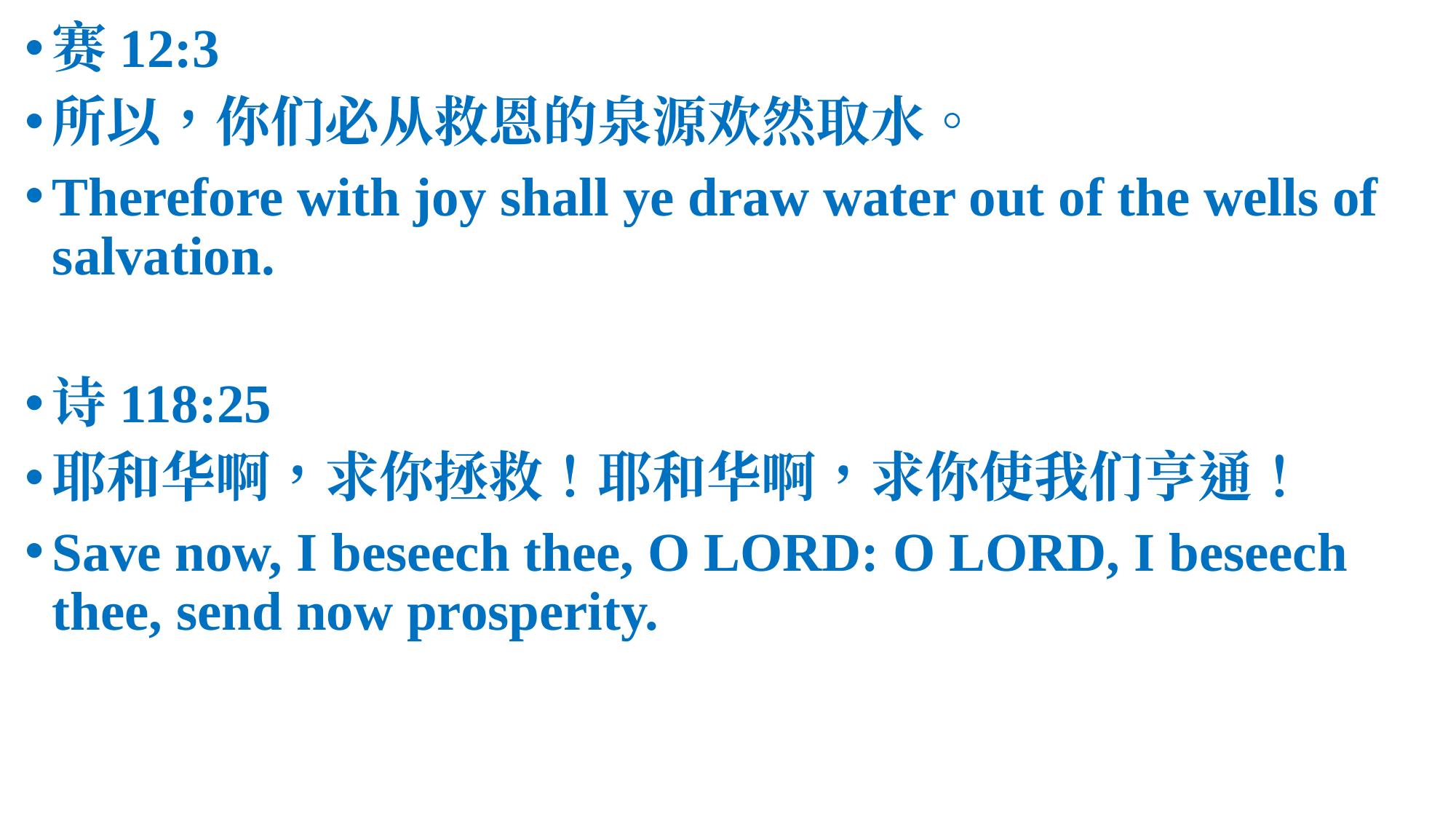

赛12:3
所以，你们必从救恩的泉源欢然取水。
Therefore with joy shall ye draw water out of the wells of salvation.

诗118:25
耶和华啊，求你拯救！耶和华啊，求你使我们亨通！
Save now, I beseech thee, O LORD: O LORD, I beseech thee, send now prosperity.